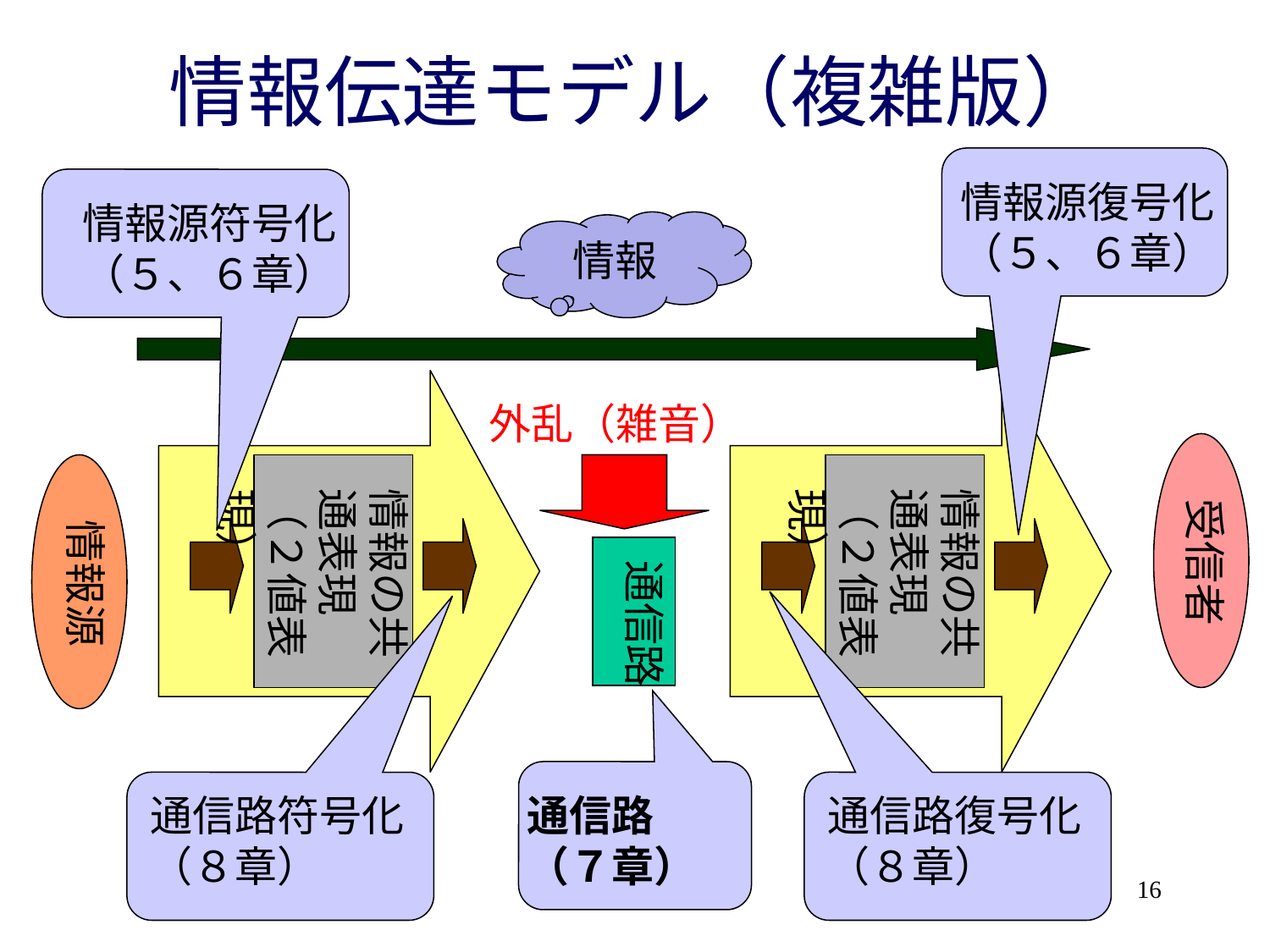

# 情報伝達モデル（複雑版）

情報源復号化
（５、６章）
情報源符号化
（５、６章）
情報

外乱（雑音）

情報の共通表現（２値表現）
情報の共通表現（２値表現）
受信者
情報源

通信路

通信路符号化
（８章）
通信路
（７章）
通信路復号化
（８章）
16